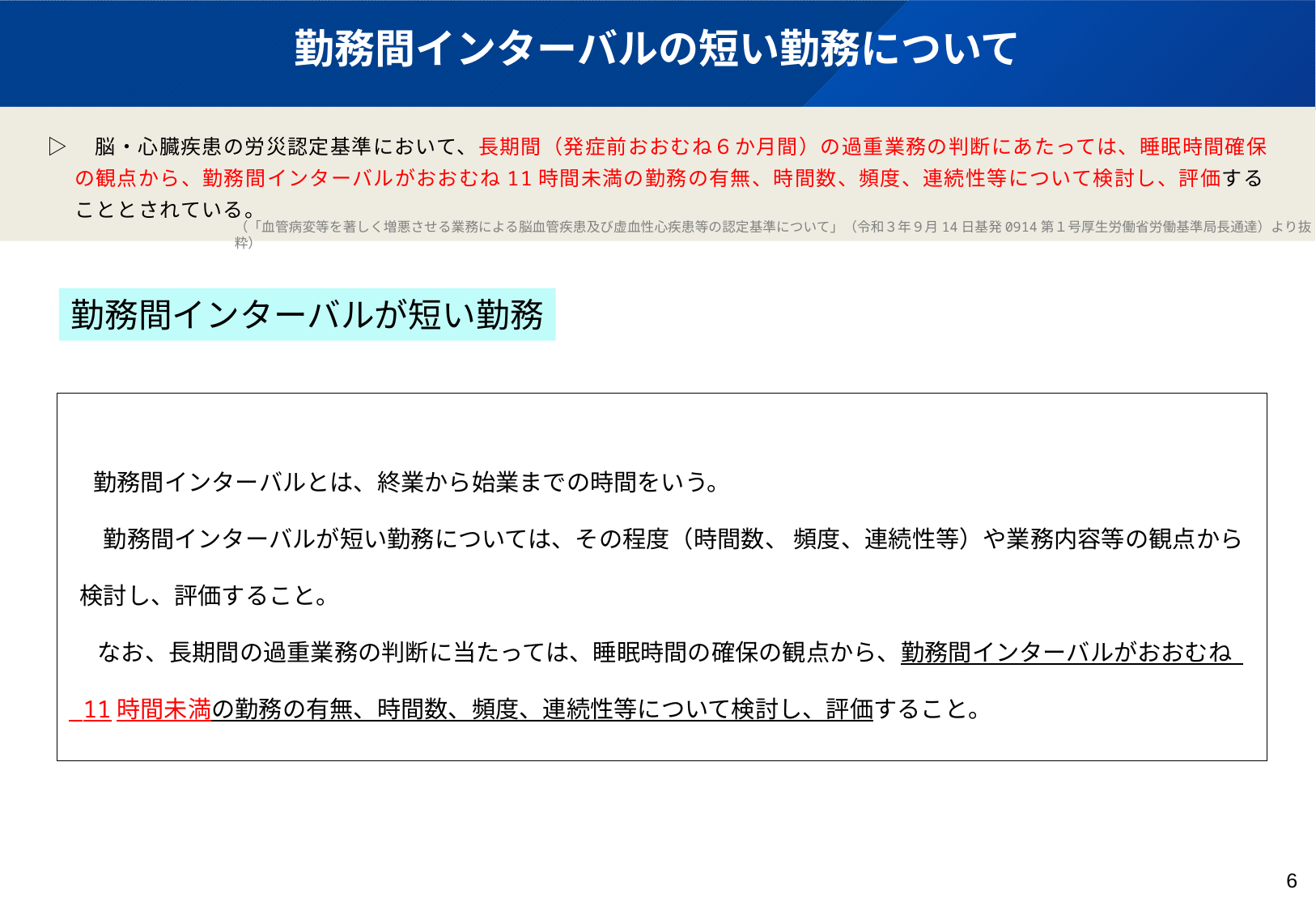

# 勤務間インターバルの短い勤務について
▷　脳・心臓疾患の労災認定基準において、長期間（発症前おおむね６か月間）の過重業務の判断にあたっては、睡眠時間確保
　 の観点から、勤務間インターバルがおおむね11時間未満の勤務の有無、時間数、頻度、連続性等について検討し、評価する
　 こととされている。
（「血管病変等を著しく増悪させる業務による脳血管疾患及び虚血性心疾患等の認定基準について」（令和３年９月14日基発0914第１号厚生労働省労働基準局長通達）より抜粋）
勤務間インターバルが短い勤務

   勤務間インターバルとは、終業から始業までの時間をいう。
 　勤務間インターバルが短い勤務については、その程度（時間数、 頻度、連続性等）や業務内容等の観点から
 検討し、評価すること。
　 なお、長期間の過重業務の判断に当たっては、睡眠時間の確保の観点から、勤務間インターバルがおおむね
 11時間未満の勤務の有無、時間数、頻度、連続性等について検討し、評価すること。

6